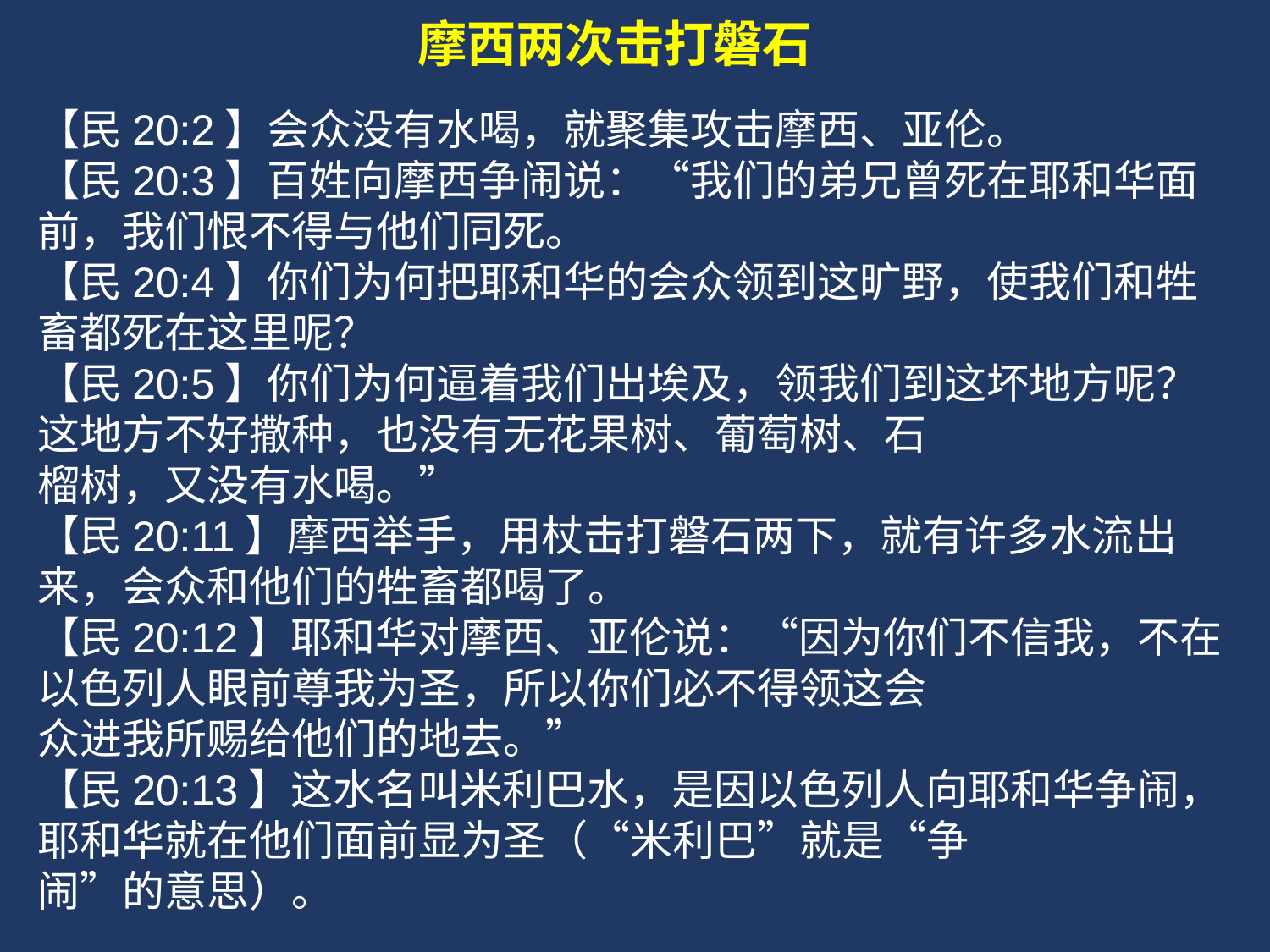

摩西两次击打磐石
【民20:2】会众没有水喝，就聚集攻击摩西、亚伦。
【民20:3】百姓向摩西争闹说：“我们的弟兄曾死在耶和华面前，我们恨不得与他们同死。
【民20:4】你们为何把耶和华的会众领到这旷野，使我们和牲畜都死在这里呢？
【民20:5】你们为何逼着我们出埃及，领我们到这坏地方呢？这地方不好撒种，也没有无花果树、葡萄树、石
榴树，又没有水喝。”
【民20:11】摩西举手，用杖击打磐石两下，就有许多水流出来，会众和他们的牲畜都喝了。
【民20:12】耶和华对摩西、亚伦说：“因为你们不信我，不在以色列人眼前尊我为圣，所以你们必不得领这会
众进我所赐给他们的地去。”
【民20:13】这水名叫米利巴水，是因以色列人向耶和华争闹，耶和华就在他们面前显为圣（“米利巴”就是“争
闹”的意思）。